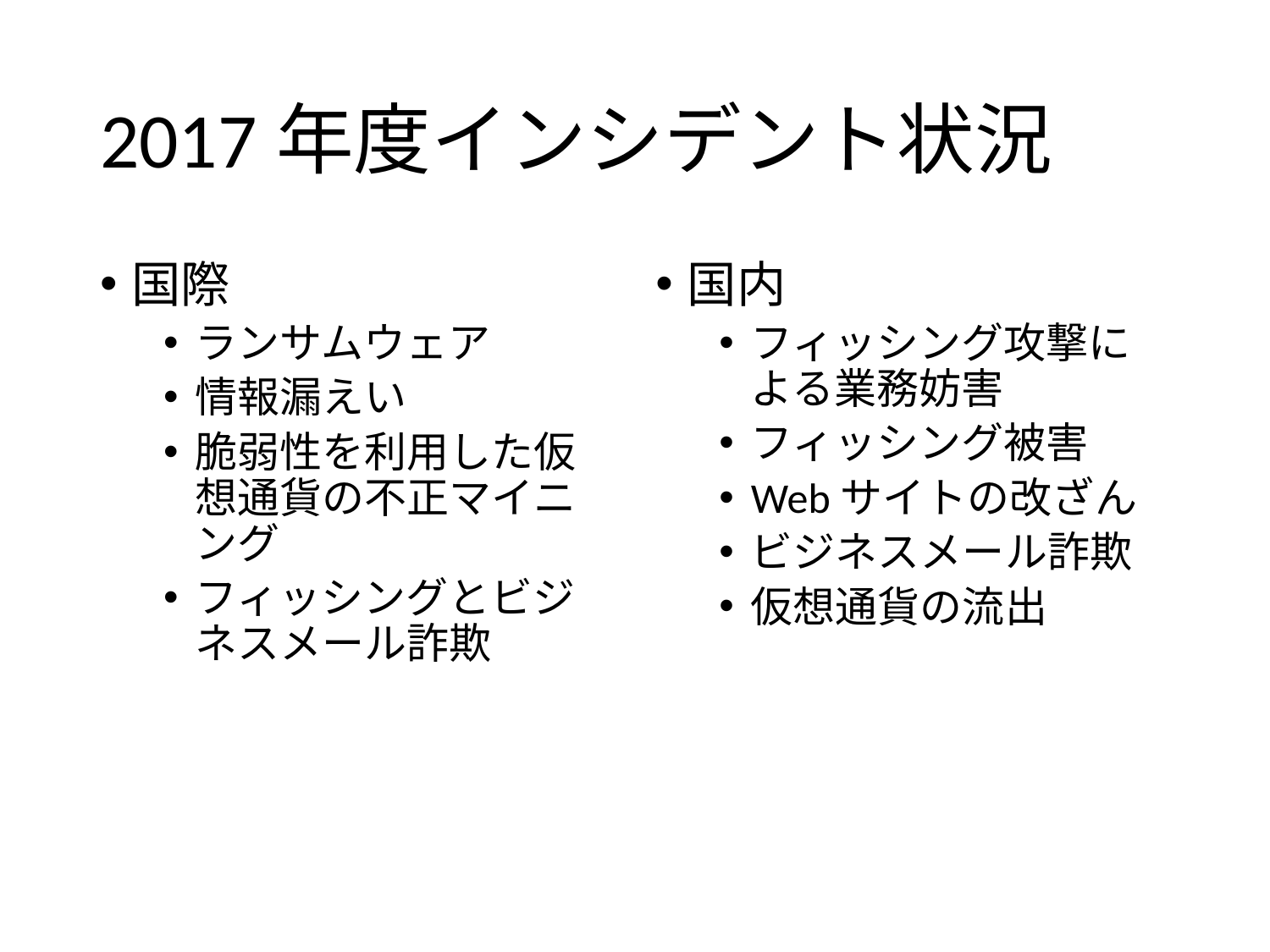

# 2017年度インシデント状況
国際
ランサムウェア
情報漏えい
脆弱性を利用した仮想通貨の不正マイニング
フィッシングとビジネスメール詐欺

国内
フィッシング攻撃による業務妨害
フィッシング被害
Webサイトの改ざん
ビジネスメール詐欺
仮想通貨の流出